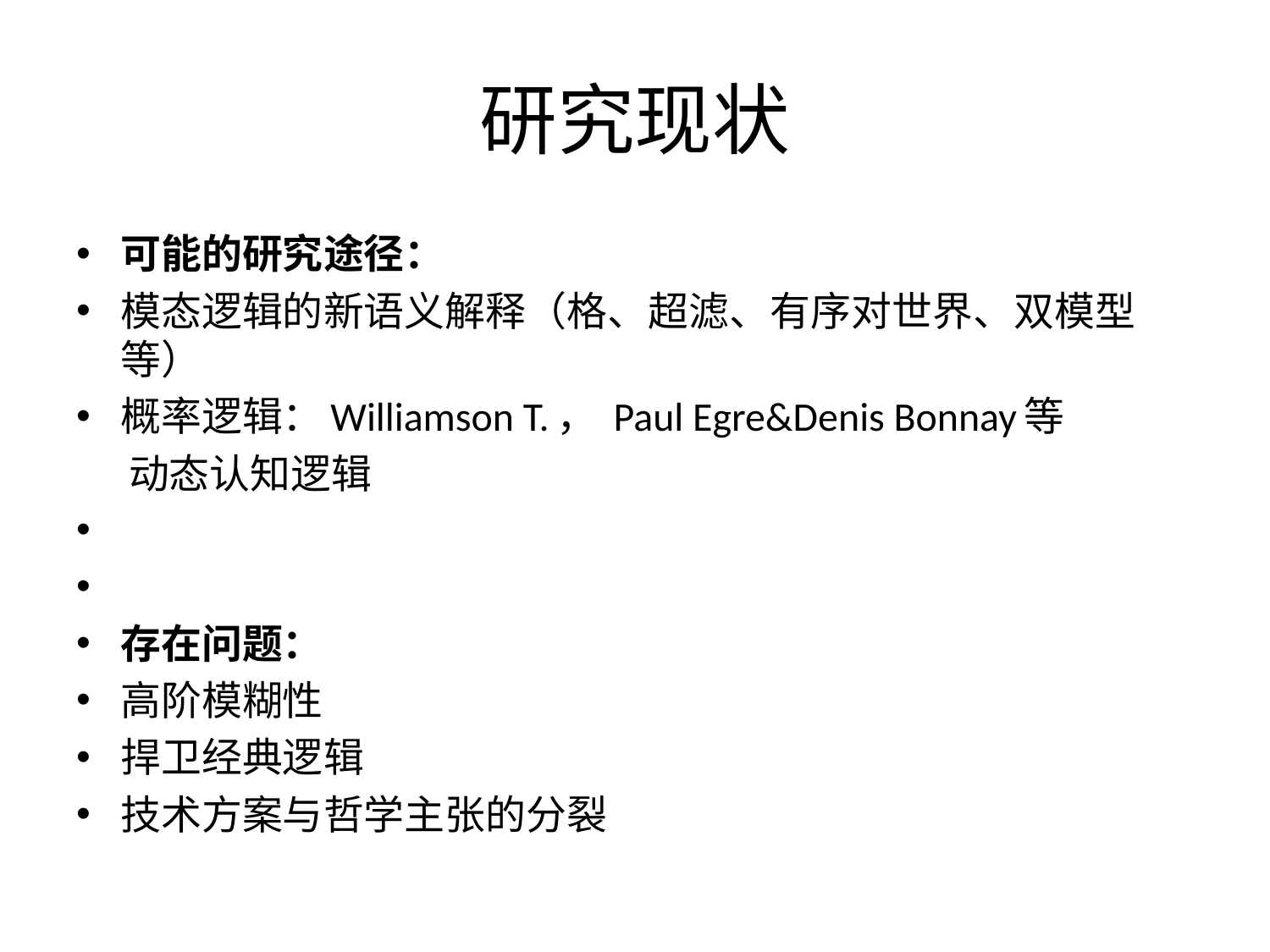

# 研究现状
可能的研究途径：
模态逻辑的新语义解释（格、超滤、有序对世界、双模型等）
概率逻辑：Williamson T.， Paul Egre&Denis Bonnay等
     动态认知逻辑

存在问题：
高阶模糊性
捍卫经典逻辑
技术方案与哲学主张的分裂